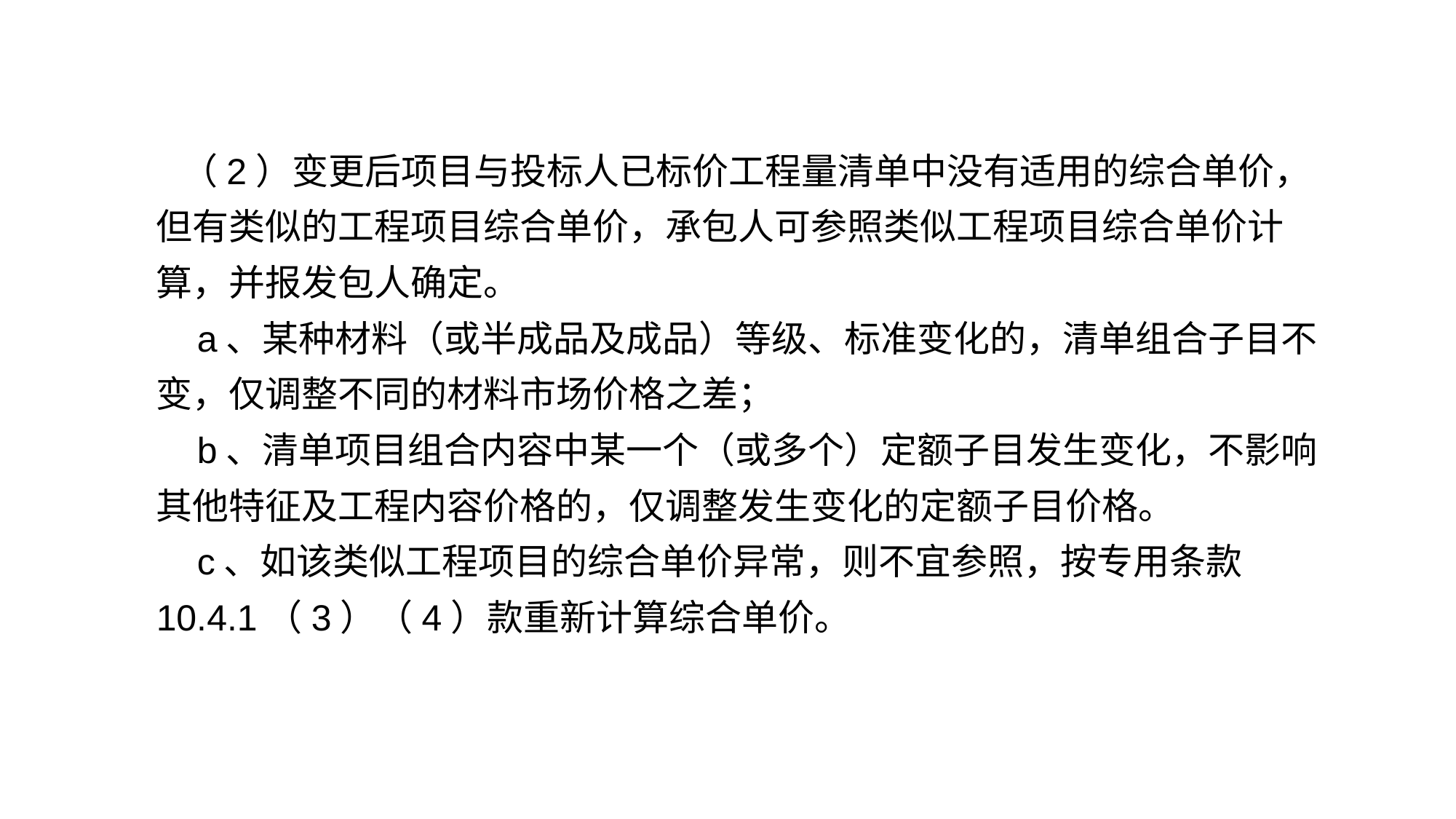

（2）变更后项目与投标人已标价工程量清单中没有适用的综合单价，但有类似的工程项目综合单价，承包人可参照类似工程项目综合单价计算，并报发包人确定。
    a、某种材料（或半成品及成品）等级、标准变化的，清单组合子目不变，仅调整不同的材料市场价格之差；
    b、清单项目组合内容中某一个（或多个）定额子目发生变化，不影响其他特征及工程内容价格的，仅调整发生变化的定额子目价格。
    c、如该类似工程项目的综合单价异常，则不宜参照，按专用条款10.4.1（3）（4）款重新计算综合单价。